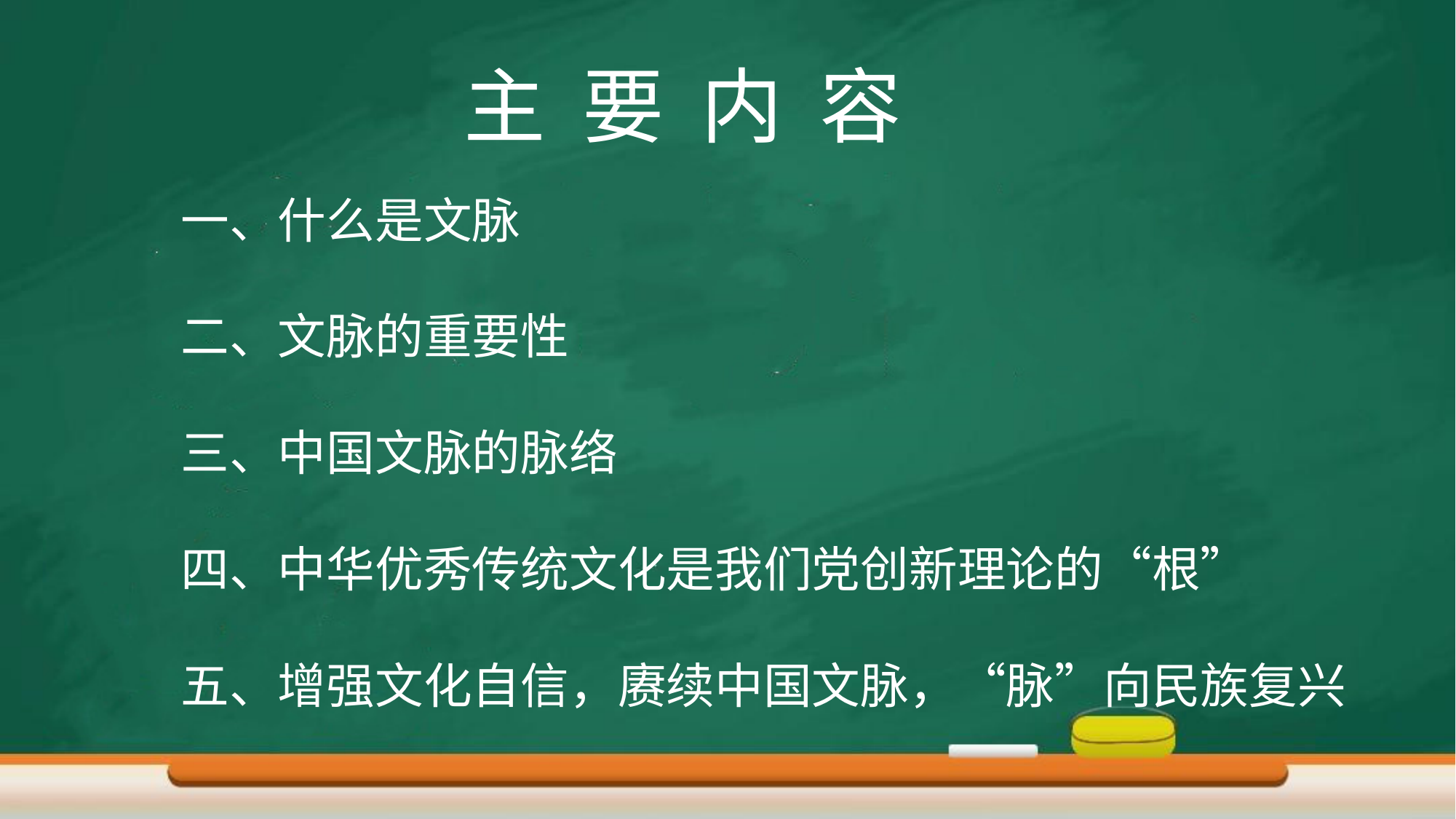

# 主  要  内  容
     一、什么是文脉

     二、文脉的重要性

     三、中国文脉的脉络

     四、中华优秀传统文化是我们党创新理论的“根”

     五、增强文化自信，赓续中国文脉，“脉”向民族复兴